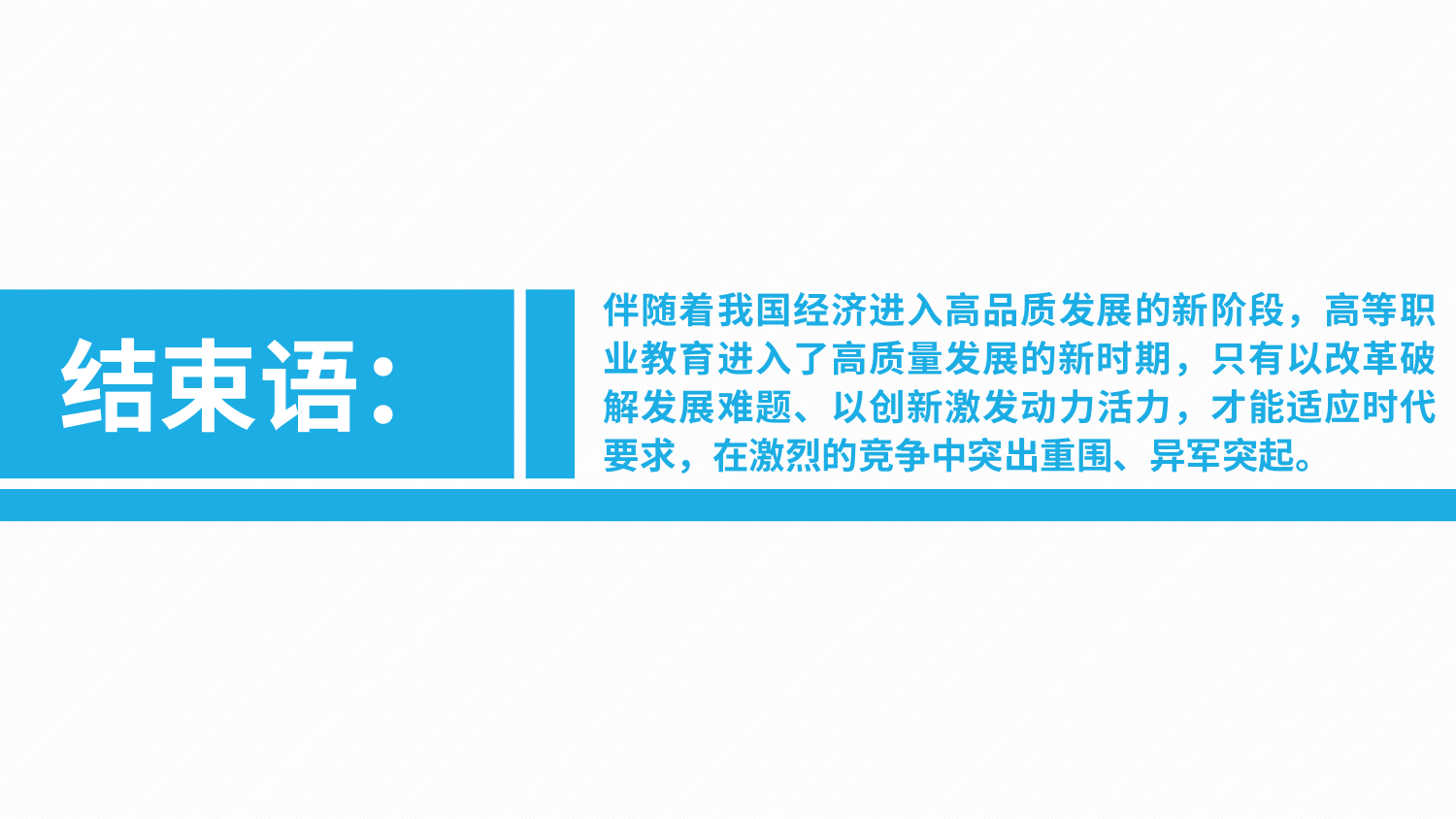

伴随着我国经济进入高品质发展的新阶段，高等职业教育进入了高质量发展的新时期，只有以改革破解发展难题、以创新激发动力活力，才能适应时代要求，在激烈的竞争中突出重围、异军突起。
结束语：